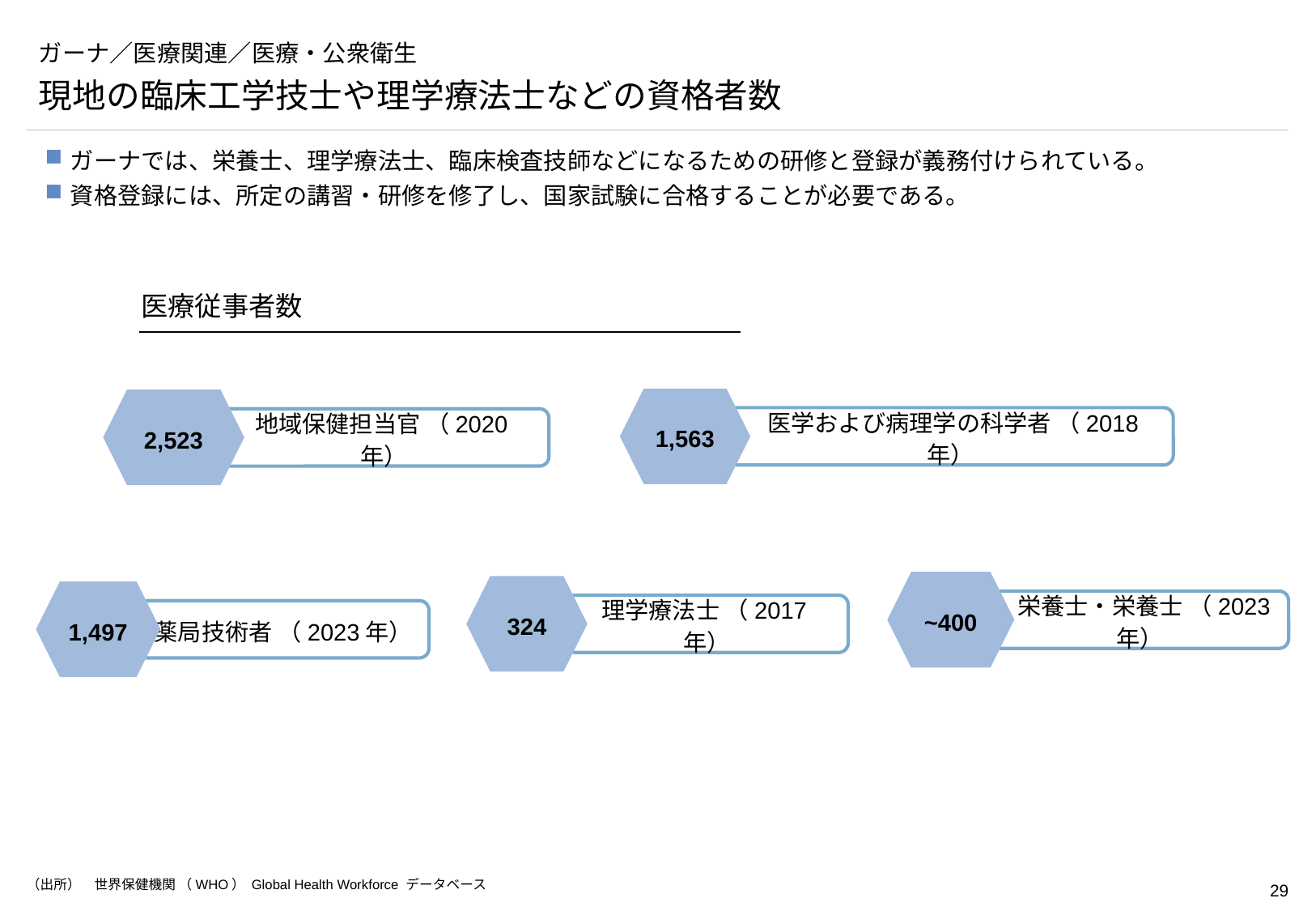

# ガーナ／医療関連／医療・公衆衛生
現地の臨床工学技士や理学療法士などの資格者数
ガーナでは、栄養士、理学療法士、臨床検査技師などになるための研修と登録が義務付けられている。
資格登録には、所定の講習・研修を修了し、国家試験に合格することが必要である。
医療従事者数
1,563
 医学および病理学の科学者 （2018年）
2,523
地域保健担当官 （2020年）
~400
 栄養士・栄養士 （2023年）
324
理学療法士 （2017年）
1,497
薬局技術者 （2023年）
（出所）　世界保健機関 （WHO） Global Health Workforce データベース